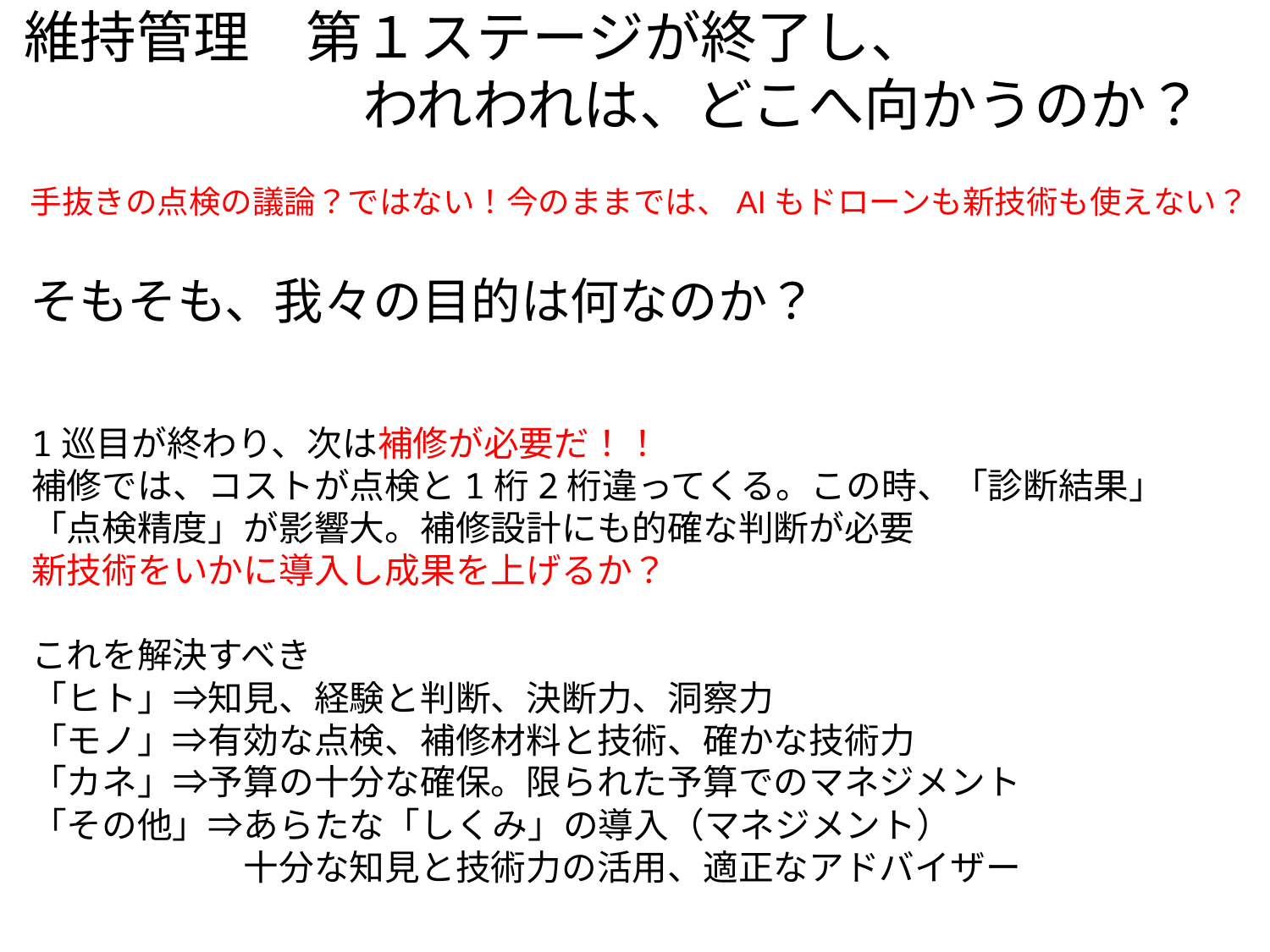

維持管理　第１ステージが終了し、
　　　　　　われわれは、どこへ向かうのか？

手抜きの点検の議論？ではない！今のままでは、AIもドローンも新技術も使えない？

そもそも、我々の目的は何なのか？
1巡目が終わり、次は補修が必要だ！！
補修では、コストが点検と1桁2桁違ってくる。この時、「診断結果」「点検精度」が影響大。補修設計にも的確な判断が必要
新技術をいかに導入し成果を上げるか？

これを解決すべき
「ヒト」⇒知見、経験と判断、決断力、洞察力
「モノ」⇒有効な点検、補修材料と技術、確かな技術力
「カネ」⇒予算の十分な確保。限られた予算でのマネジメント
「その他」⇒あらたな「しくみ」の導入（マネジメント）
　　　　　　十分な知見と技術力の活用、適正なアドバイザー
-32-